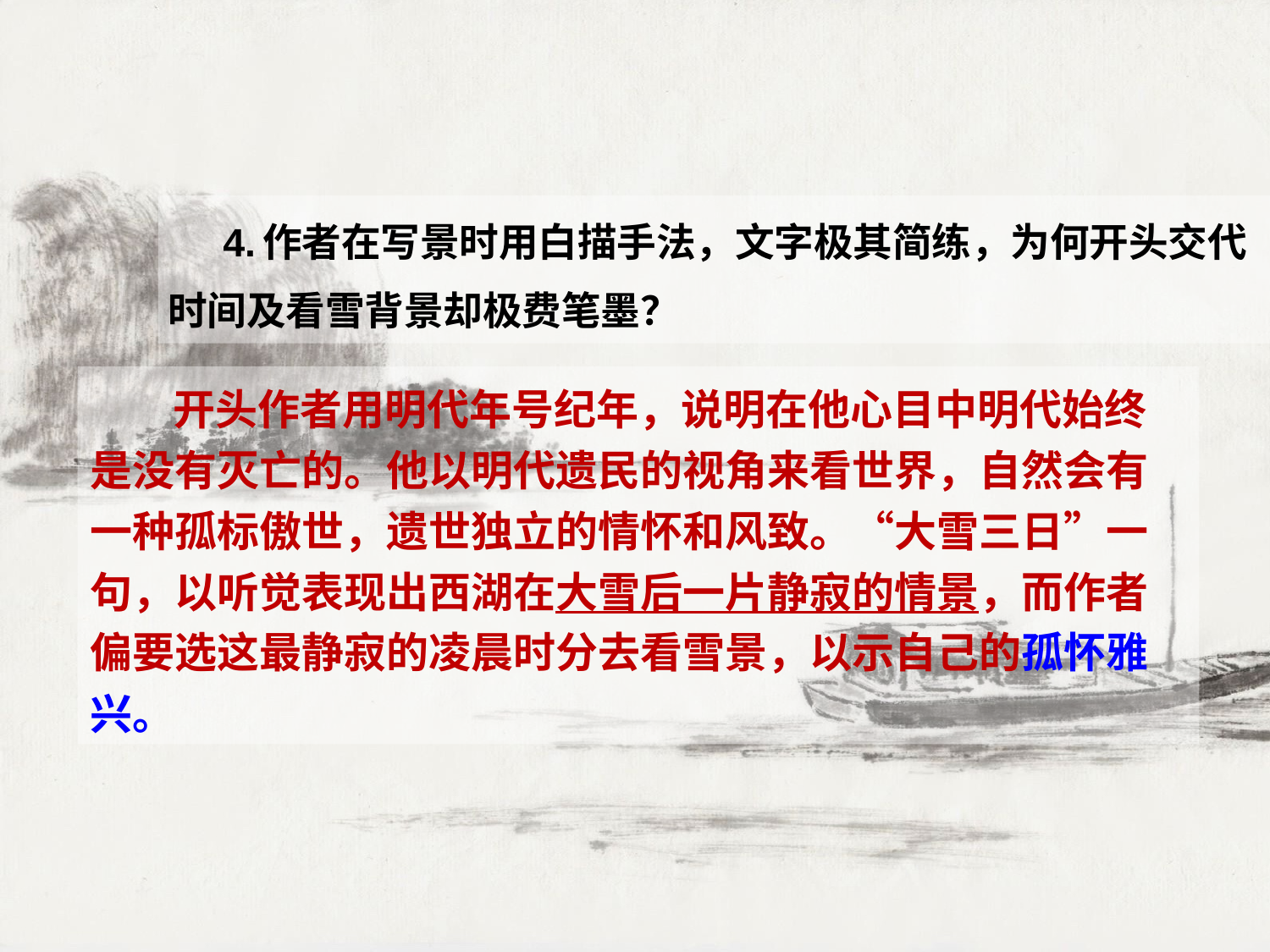

4.作者在写景时用白描手法，文字极其简练，为何开头交代时间及看雪背景却极费笔墨？
开头作者用明代年号纪年，说明在他心目中明代始终是没有灭亡的。他以明代遗民的视角来看世界，自然会有一种孤标傲世，遗世独立的情怀和风致。“大雪三日”一句，以听觉表现出西湖在大雪后一片静寂的情景，而作者偏要选这最静寂的凌晨时分去看雪景，以示自己的孤怀雅兴。